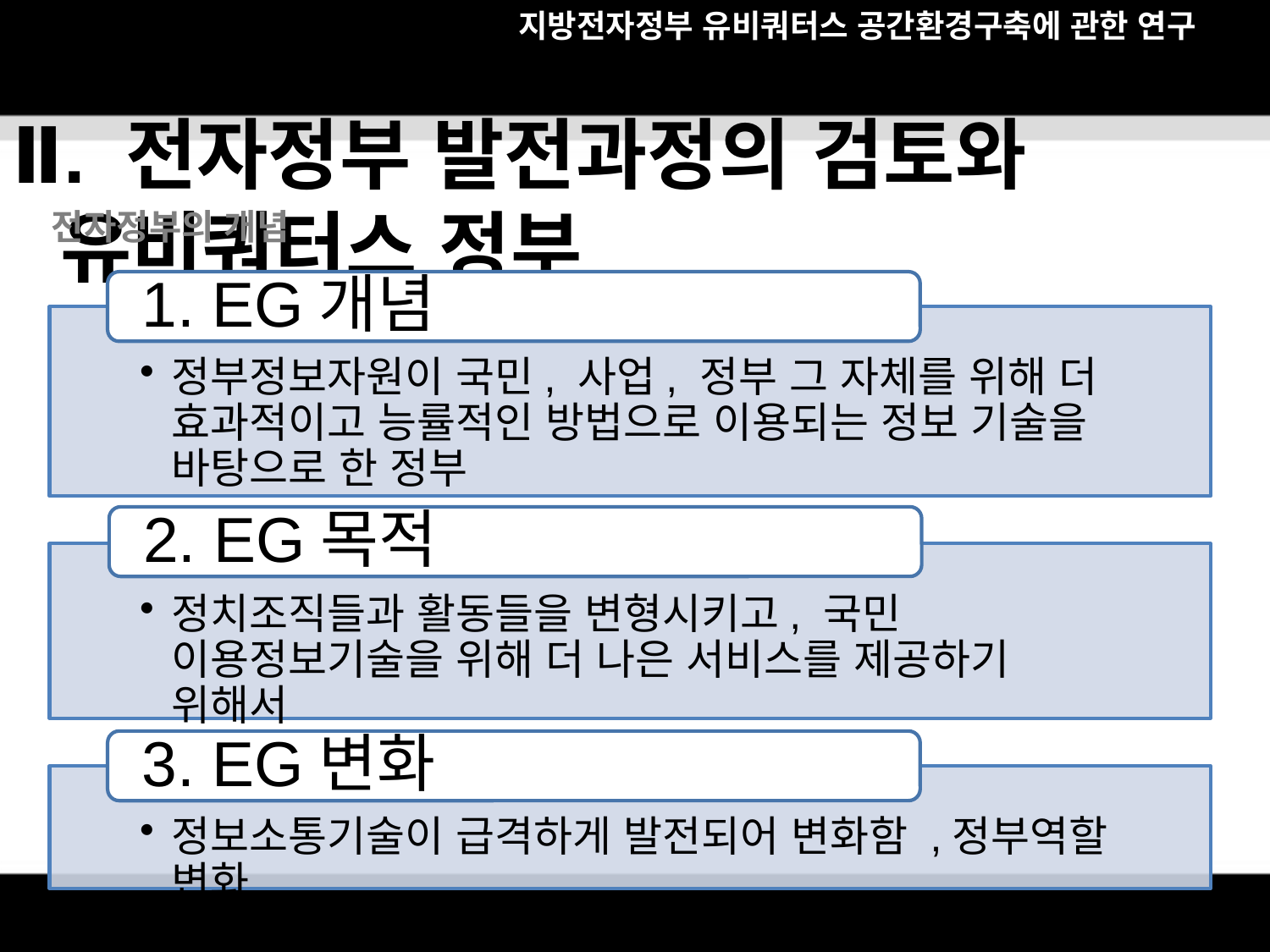

지방전자정부 유비쿼터스 공간환경구축에 관한 연구
Ⅱ. 전자정부 발전과정의 검토와 유비쿼터스 정부
전자정부의 개념
정부정보자원이 국민, 사업, 정부 그 자체를 위해 더 효과적이고 능률적인 방법으로 이용되는 정보 기술을 바탕으로 한 정부
1. EG개념
정치조직들과 활동들을 변형시키고, 국민 이용정보기술을 위해 더 나은 서비스를 제공하기 위해서
2. EG목적
정보소통기술이 급격하게 발전되어 변화함 ,정부역할 변화
3. EG변화